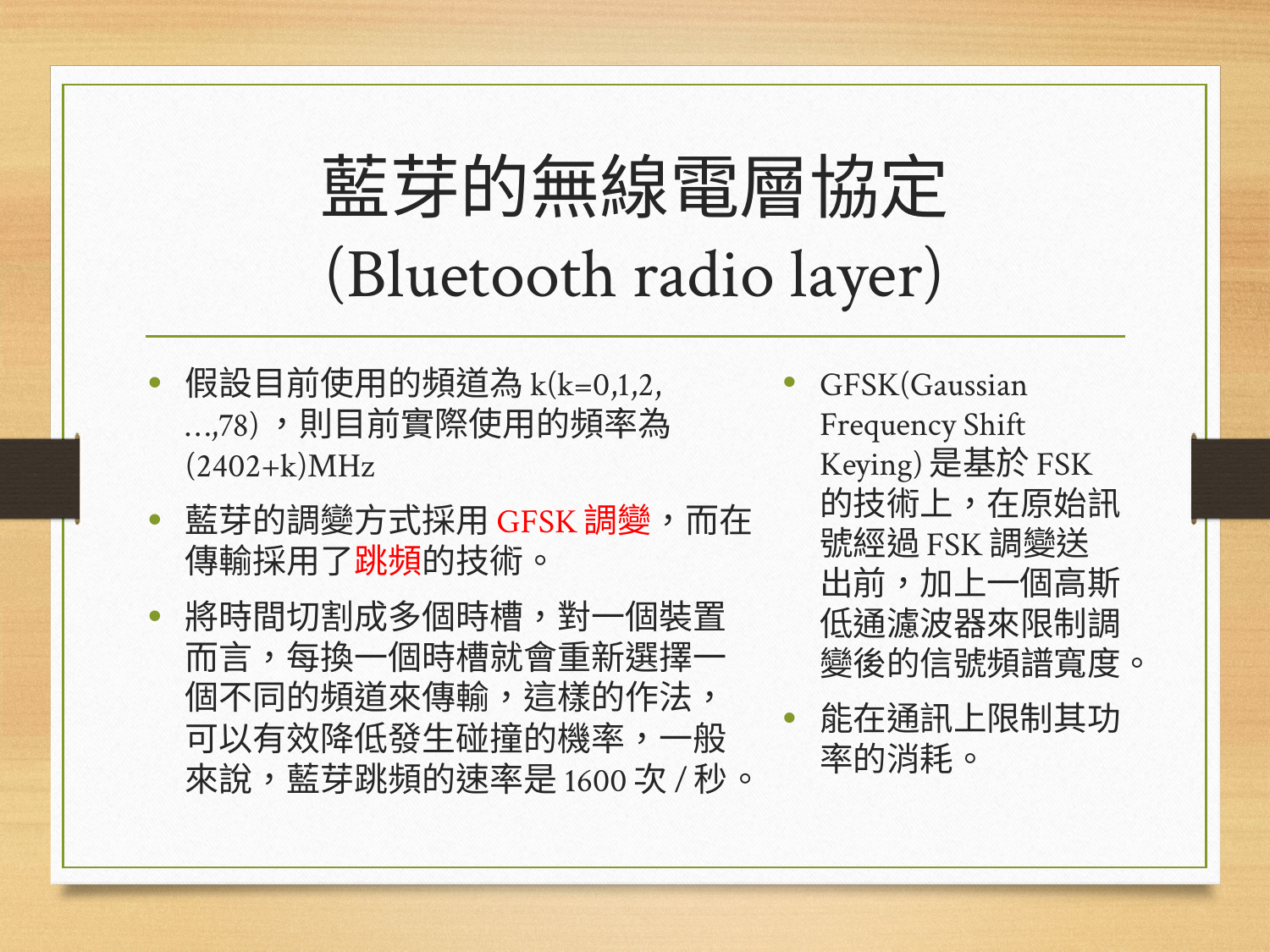

# 藍芽的無線電層協定 (Bluetooth radio layer)
假設目前使用的頻道為k(k=0,1,2,…,78)，則目前實際使用的頻率為(2402+k)MHz
藍芽的調變方式採用GFSK調變，而在傳輸採用了跳頻的技術。
將時間切割成多個時槽，對一個裝置而言，每換一個時槽就會重新選擇一個不同的頻道來傳輸，這樣的作法，可以有效降低發生碰撞的機率，一般來說，藍芽跳頻的速率是1600次/秒。
GFSK(Gaussian Frequency Shift Keying)是基於FSK的技術上，在原始訊號經過FSK調變送出前，加上一個高斯低通濾波器來限制調變後的信號頻譜寬度。
能在通訊上限制其功率的消耗。